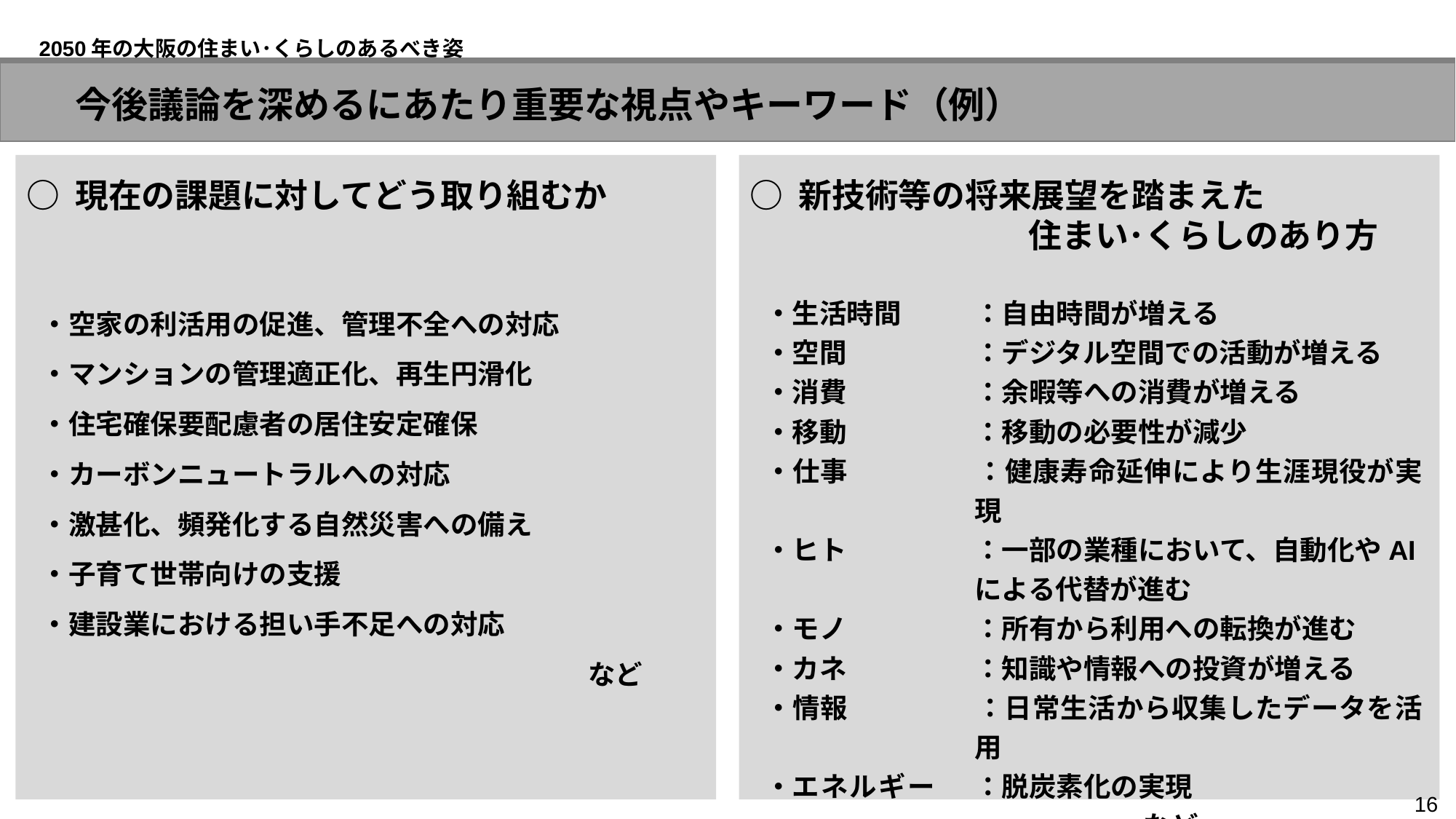

2050年の大阪の住まい･くらしのあるべき姿

　今後議論を深めるにあたり重要な視点やキーワード（例）

○ 現在の課題に対してどう取り組むか
○ 新技術等の将来展望を踏まえた
住まい･くらしのあり方
・空家の利活用の促進、管理不全への対応
・マンションの管理適正化、再生円滑化
・住宅確保要配慮者の居住安定確保
・カーボンニュートラルへの対応
・激甚化、頻発化する自然災害への備え
・子育て世帯向けの支援
・建設業における担い手不足への対応
など

・生活時間	：自由時間が増える
・空間	：デジタル空間での活動が増える
・消費	：余暇等への消費が増える
・移動	：移動の必要性が減少
・仕事	：健康寿命延伸により生涯現役が実現
・ヒト	：一部の業種において、自動化やAIによる代替が進む
・モノ	：所有から利用への転換が進む
・カネ	：知識や情報への投資が増える
・情報	：日常生活から収集したデータを活用
・エネルギー	：脱炭素化の実現
など

16